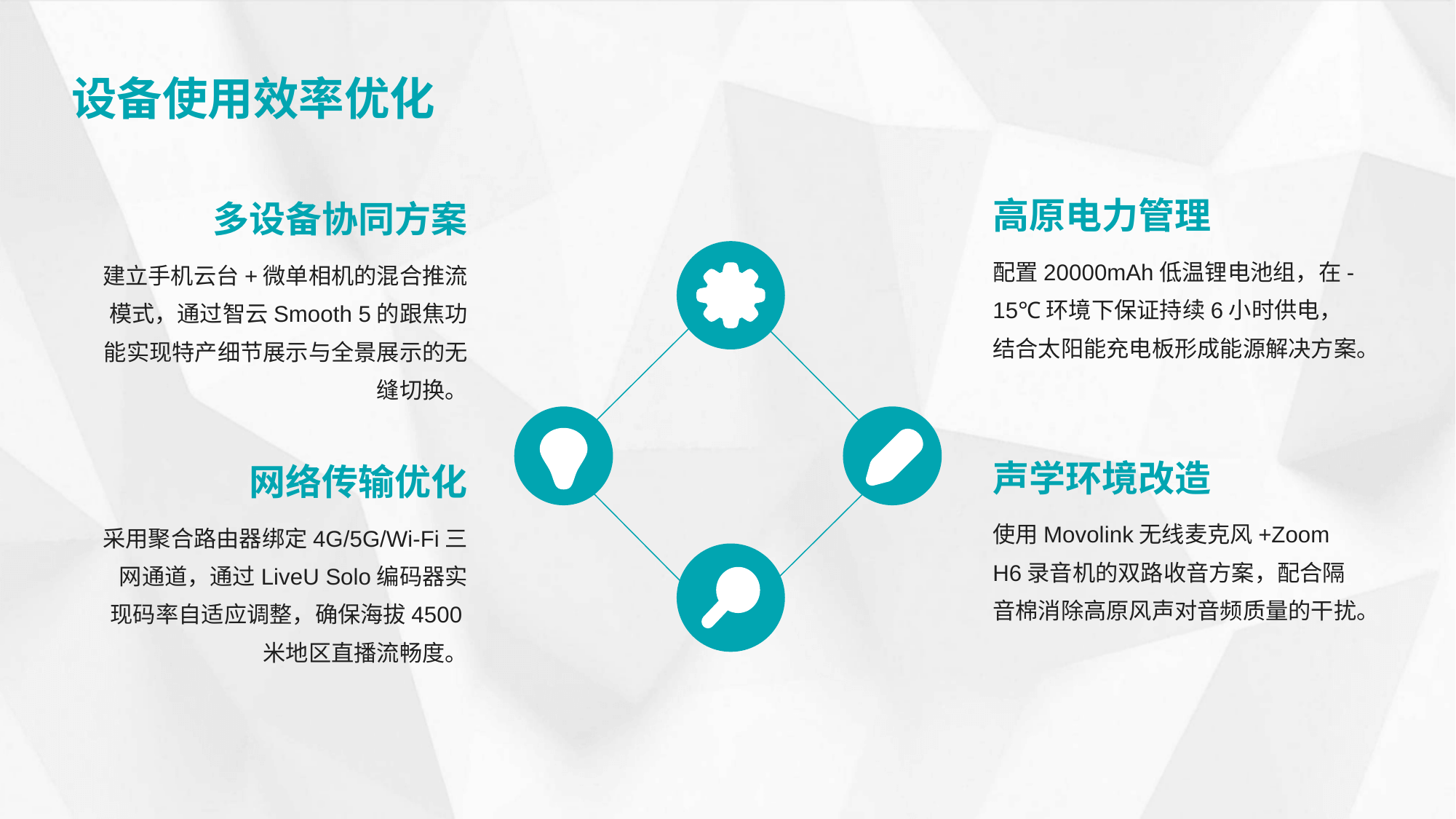

设备使用效率优化
高原电力管理
多设备协同方案
配置20000mAh低温锂电池组，在-15℃环境下保证持续6小时供电，结合太阳能充电板形成能源解决方案。
建立手机云台+微单相机的混合推流模式，通过智云Smooth 5的跟焦功能实现特产细节展示与全景展示的无缝切换。

声学环境改造
网络传输优化
使用Movolink无线麦克风+Zoom H6录音机的双路收音方案，配合隔音棉消除高原风声对音频质量的干扰。
采用聚合路由器绑定4G/5G/Wi-Fi三网通道，通过LiveU Solo编码器实现码率自适应调整，确保海拔4500米地区直播流畅度。